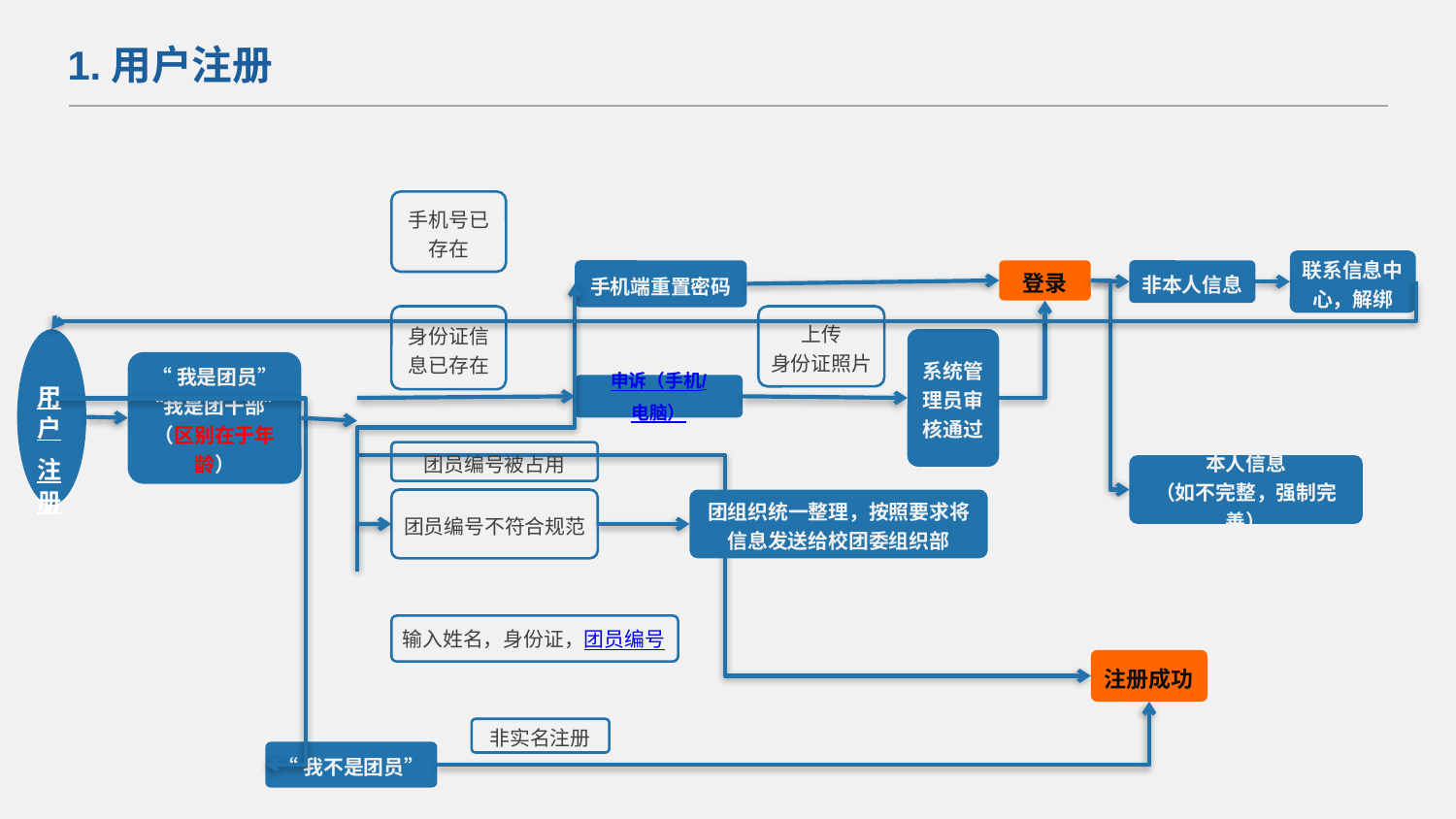

1.用户注册
手机号已存在
联系信息中心，解绑
手机端重置密码
登录
非本人信息
身份证信息已存在
上传
身份证照片
用户
注册
系统管理员审核通过
“我是团员” “我是团干部”（区别在于年龄）
申诉（手机/电脑）
团员编号被占用
本人信息
（如不完整，强制完善）
团组织统一整理，按照要求将信息发送给校团委组织部
团员编号不符合规范
输入姓名，身份证，团员编号
注册成功
非实名注册
“我不是团员”